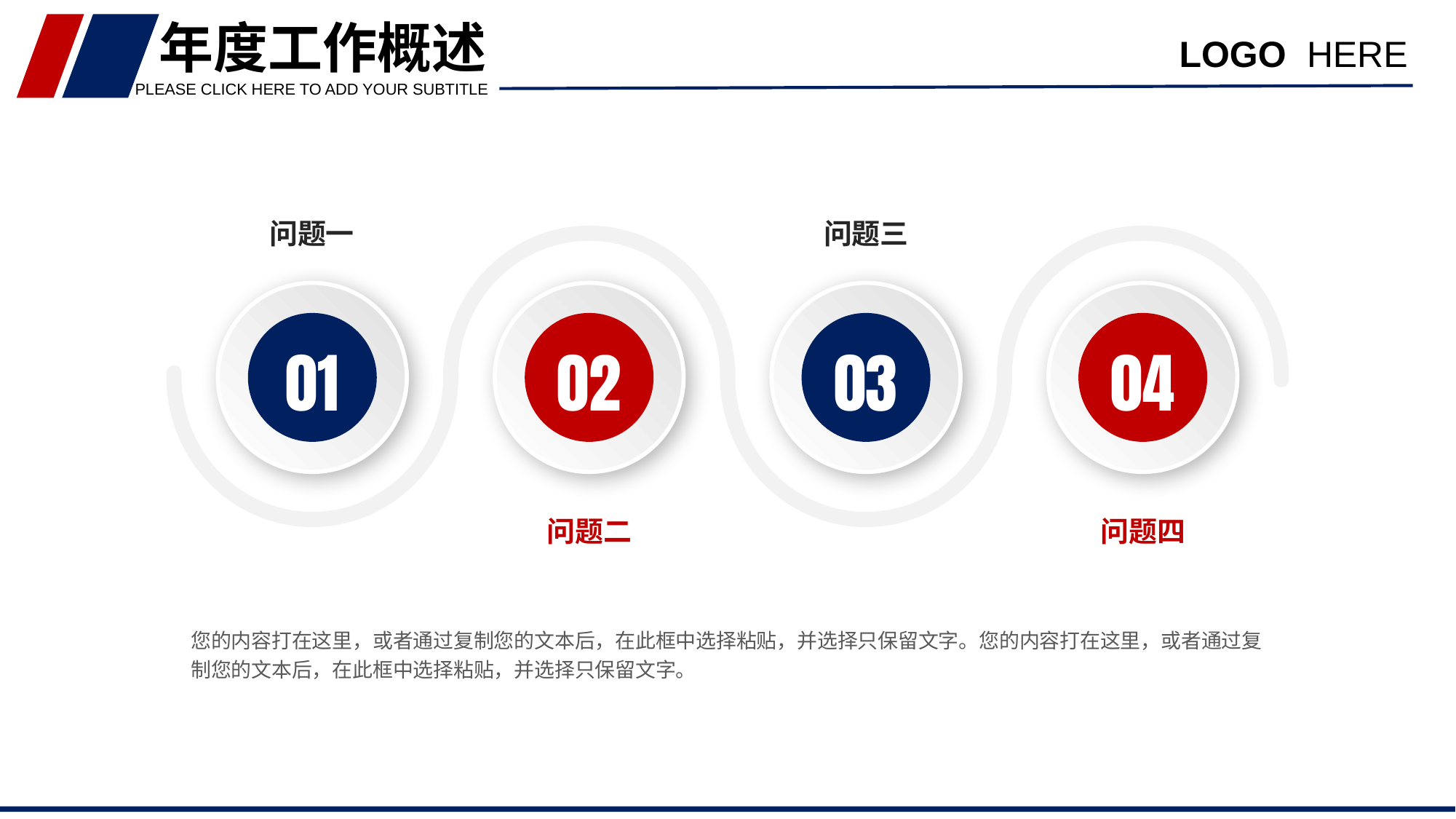

年度工作概述

LOGO  HERE
PLEASE CLICK HERE TO ADD YOUR SUBTITLE
问题一
问题三

01

02

03

04
问题二
问题四
您的内容打在这里，或者通过复制您的文本后，在此框中选择粘贴，并选择只保留文字。您的内容打在这里，或者通过复制您的文本后，在此框中选择粘贴，并选择只保留文字。